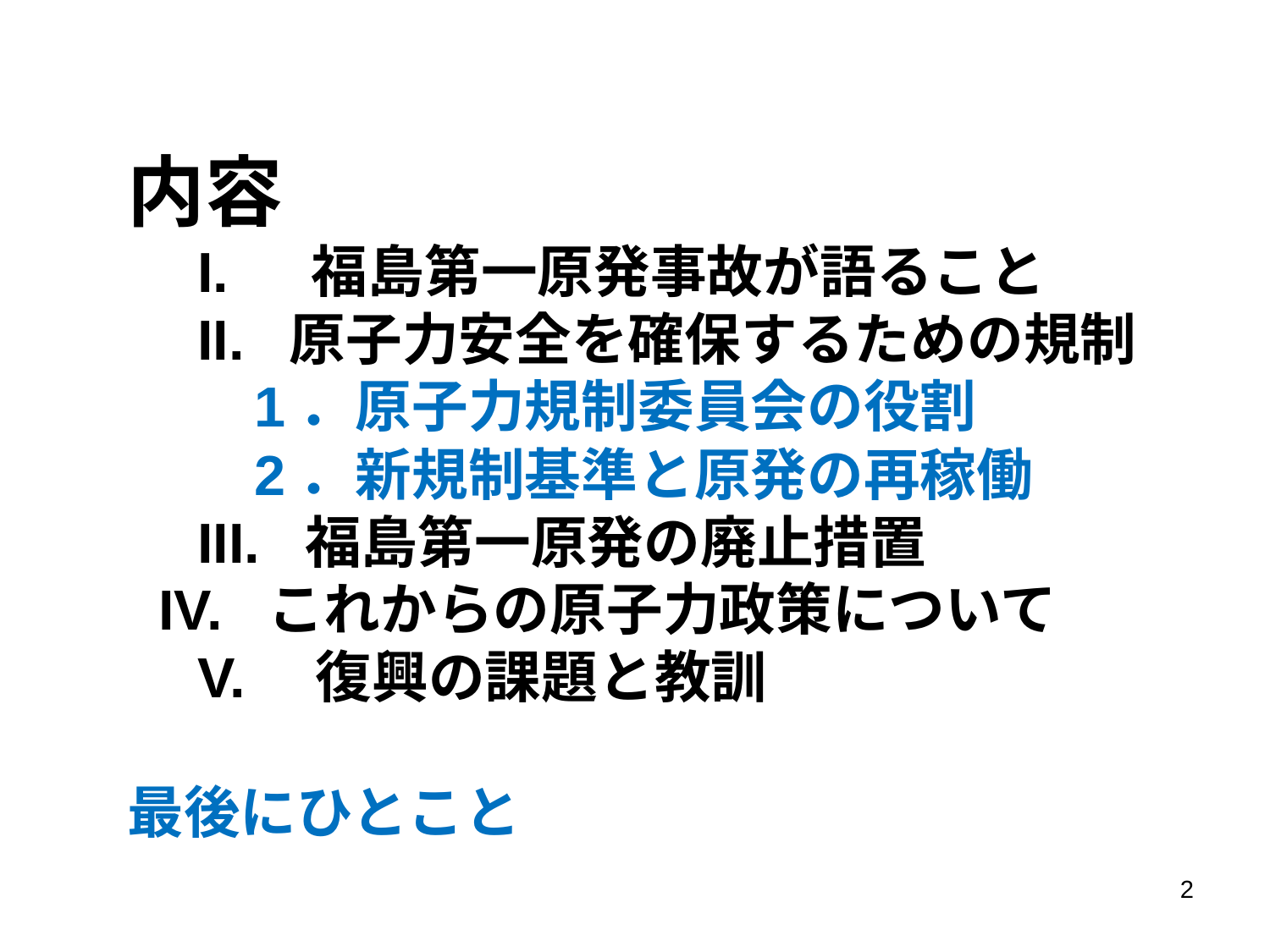

内容
　I.　 福島第一原発事故が語ること
　II.  原子力安全を確保するための規制
　　1．原子力規制委員会の役割
　　2．新規制基準と原発の再稼働
　III.  福島第一原発の廃止措置
  IV.  これからの原子力政策について
　V.　復興の課題と教訓

最後にひとこと
2